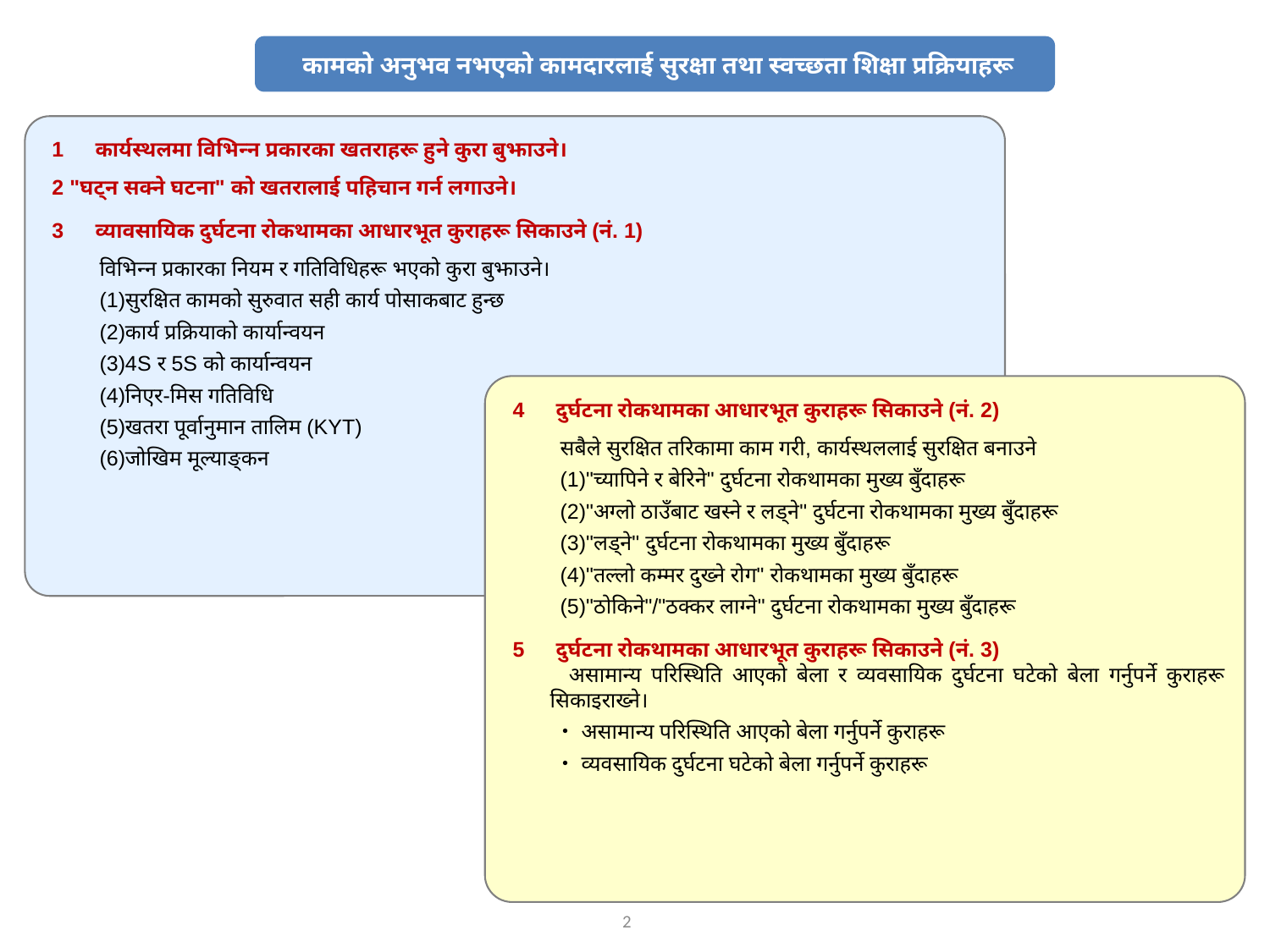

कामको अनुभव नभएको कामदारलाई सुरक्षा तथा स्वच्छता शिक्षा प्रक्रियाहरू
1　कार्यस्थलमा विभिन्न प्रकारका खतराहरू हुने कुरा बुझाउने।
2 "घट्न सक्ने घटना" को खतरालाई पहिचान गर्न लगाउने।
3　व्यावसायिक दुर्घटना रोकथामका आधारभूत कुराहरू सिकाउने (नं. 1)
　　विभिन्न प्रकारका नियम र गतिविधिहरू भएको कुरा बुझाउने।
　　(1)सुरक्षित कामको सुरुवात सही कार्य पोसाकबाट हुन्छ
　　(2)कार्य प्रक्रियाको कार्यान्वयन
　　(3)4S र 5S को कार्यान्वयन
　　(4)निएर-मिस गतिविधि
　　(5)खतरा पूर्वानुमान तालिम (KYT)
　　(6)जोखिम मूल्याङ्कन
4　दुर्घटना रोकथामका आधारभूत कुराहरू सिकाउने (नं. 2)
　　सबैले सुरक्षित तरिकामा काम गरी, कार्यस्थललाई सुरक्षित बनाउने
　　(1)"च्यापिने र बेरिने" दुर्घटना रोकथामका मुख्य बुँदाहरू
　　(2)"अग्लो ठाउँबाट खस्ने र लड्ने" दुर्घटना रोकथामका मुख्य बुँदाहरू
　　(3)"लड्ने" दुर्घटना रोकथामका मुख्य बुँदाहरू
　　(4)"तल्लो कम्मर दुख्ने रोग" रोकथामका मुख्य बुँदाहरू
　　(5)"ठोकिने"/"ठक्कर लाग्ने" दुर्घटना रोकथामका मुख्य बुँदाहरू
5　दुर्घटना रोकथामका आधारभूत कुराहरू सिकाउने (नं. 3)
　　असामान्य परिस्थिति आएको बेला र व्यवसायिक दुर्घटना घटेको बेला गर्नुपर्ने कुराहरू सिकाइराख्ने।
　　・असामान्य परिस्थिति आएको बेला गर्नुपर्ने कुराहरू
　　・व्यवसायिक दुर्घटना घटेको बेला गर्नुपर्ने कुराहरू
2